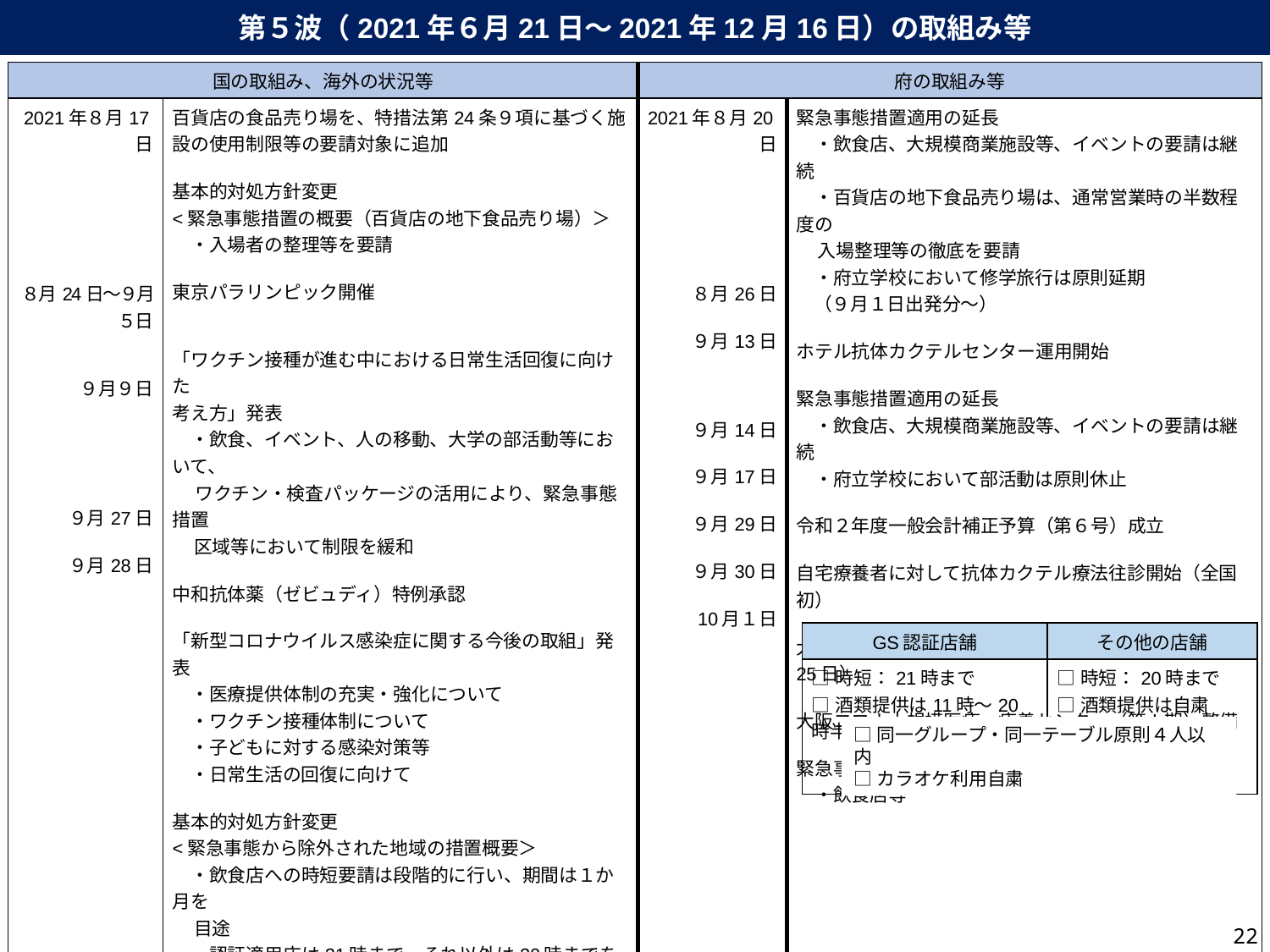

第５波（2021年６月21日～2021年12月16日）の取組み等
| 国の取組み、海外の状況等 |  | 府の取組み等 |  |
| --- | --- | --- | --- |
| 2021年８月17日 ８月24日～９月５日 ９月９日 ９月27日 ９月28日 | 百貨店の食品売り場を、特措法第24条９項に基づく施設の使用制限等の要請対象に追加 基本的対処方針変更 <緊急事態措置の概要（百貨店の地下食品売り場）＞ 　・入場者の整理等を要請 東京パラリンピック開催 「ワクチン接種が進む中における日常生活回復に向けた 考え方」発表 　・飲食、イベント、人の移動、大学の部活動等において、 　 ワクチン・検査パッケージの活用により、緊急事態措置 区域等において制限を緩和 中和抗体薬（ゼビュディ）特例承認 「新型コロナウイルス感染症に関する今後の取組」発表 　・医療提供体制の充実・強化について 　・ワクチン接種体制について 　・子どもに対する感染対策等 　・日常生活の回復に向けて 基本的対処方針変更 <緊急事態から除外された地域の措置概要＞ 　・飲食店への時短要請は段階的に行い、期間は１か月を 目途 　・認証適用店は21時まで、それ以外は20時までを基本。 酒類提供は可だが、知事が適切に判断 　・イベントは、解除後１カ月は、人数上限5000人又は 　　収容定員50％以内（ただし10,000人上限）のいずれか 大きい方等）、知事の判断により時短要請 | 2021年８月20日 ８月26日 ９月13日 ９月14日 ９月17日 ９月29日 ９月30日 10月１日 | 緊急事態措置適用の延長 　・飲食店、大規模商業施設等、イベントの要請は継続 　・百貨店の地下食品売り場は、通常営業時の半数程度の 入場整理等の徹底を要請 　・府立学校において修学旅行は原則延期 （９月１日出発分～） ホテル抗体カクテルセンター運用開始 緊急事態措置適用の延長 　・飲食店、大規模商業施設等、イベントの要請は継続 　・府立学校において部活動は原則休止 令和２年度一般会計補正予算（第６号）成立 自宅療養者に対して抗体カクテル療法往診開始（全国初） 大阪府庁　新別館接種センターの運用開始（～12月25日） 大阪コロナ大規模医療・療養センター（第Ⅰ期）整備 緊急事態措置解除、「大阪モデル」黄信号点灯 　・飲食店等 　 　・イベントは、収容率：大声なし100％、大声あり50％、 　人数上限：5000人又は収容定員50％以内（ただし10,000 　人上限）のいずれか大きい方、21時までの時短協力依頼 　・大規模商業施設等への時短（21時まで）協力依頼 |
| GS認証店舗 | その他の店舗 |
| --- | --- |
| □時短：21時まで □酒類提供は11時～20時半 | □時短：20時まで □酒類提供は自粛 |
□同一グループ・同一テーブル原則４人以内
□カラオケ利用自粛
22